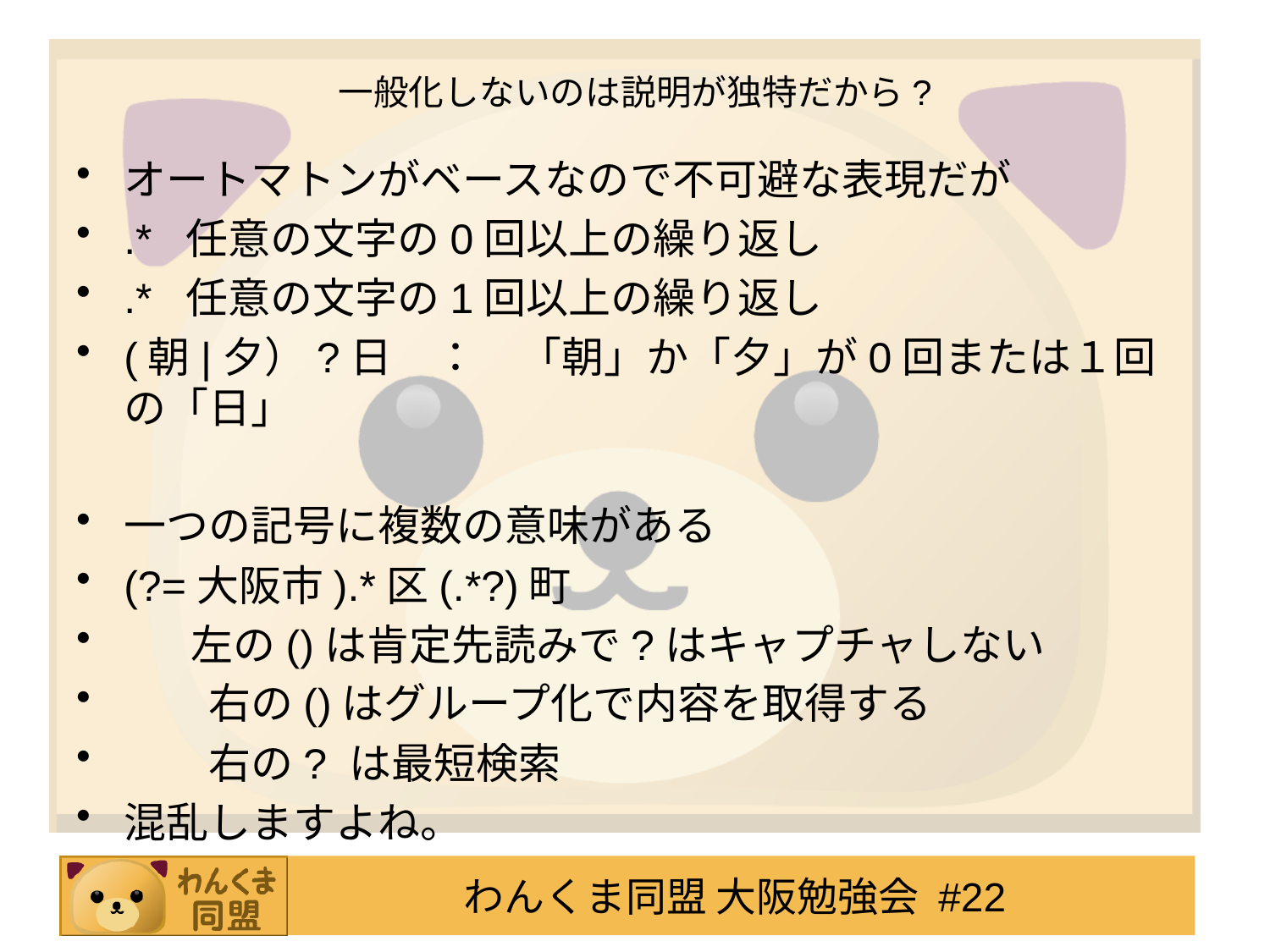

# 一般化しないのは説明が独特だから?
オートマトンがベースなので不可避な表現だが
.*  任意の文字の0回以上の繰り返し
.*  任意の文字の1回以上の繰り返し
(朝|夕）?日　：　「朝」か「夕」が0回または１回の「日」

一つの記号に複数の意味がある
(?=大阪市).*区(.*?)町
      左の()は肯定先読みで?はキャプチャしない
　　右の()はグループ化で内容を取得する
　　右の? は最短検索
混乱しますよね。